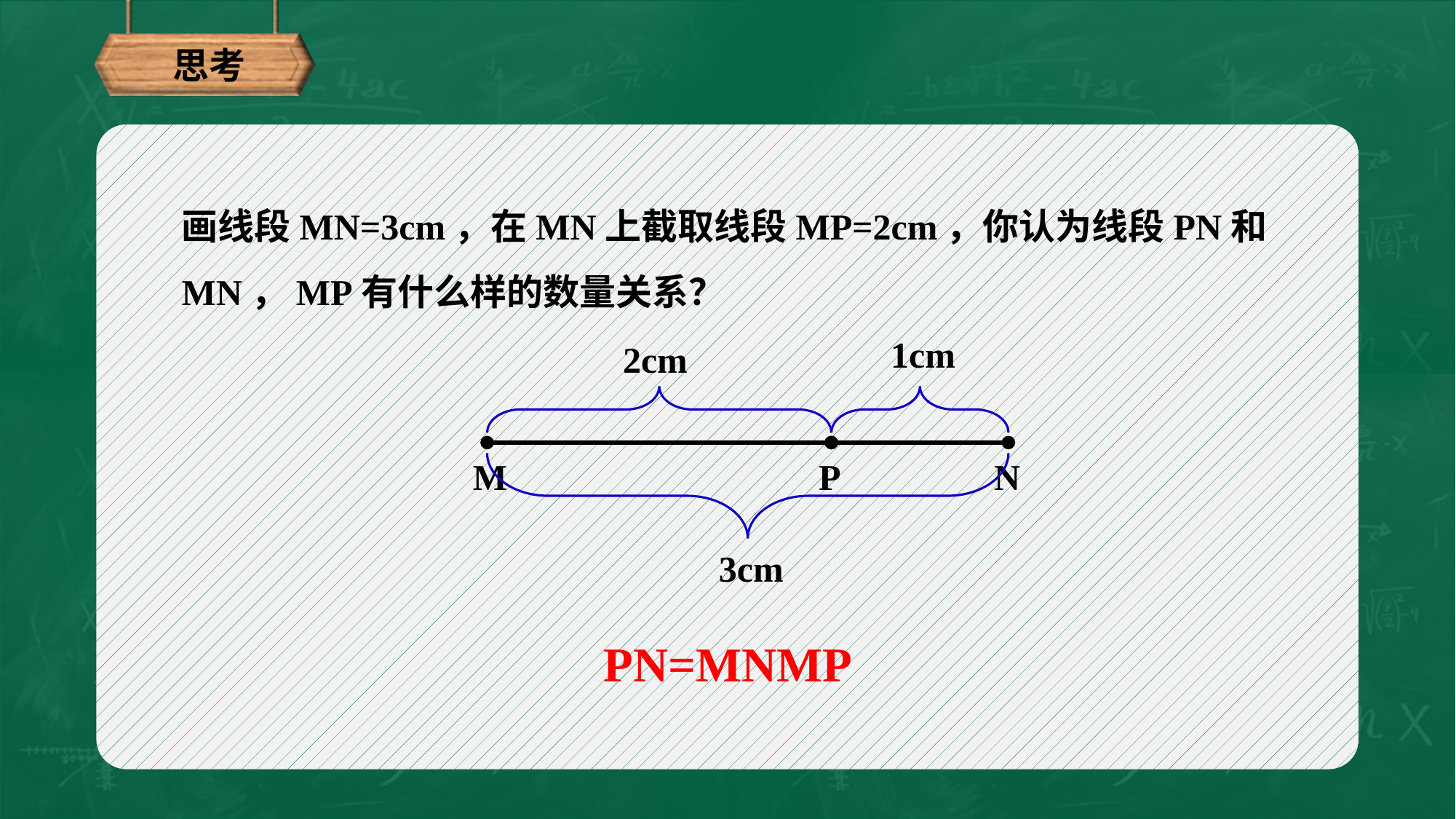

思考
画线段MN=3cm，在MN上截取线段MP=2cm，你认为线段PN和MN，MP有什么样的数量关系？

1cm
2cm
M
P
N
3cm
PN=MNMP